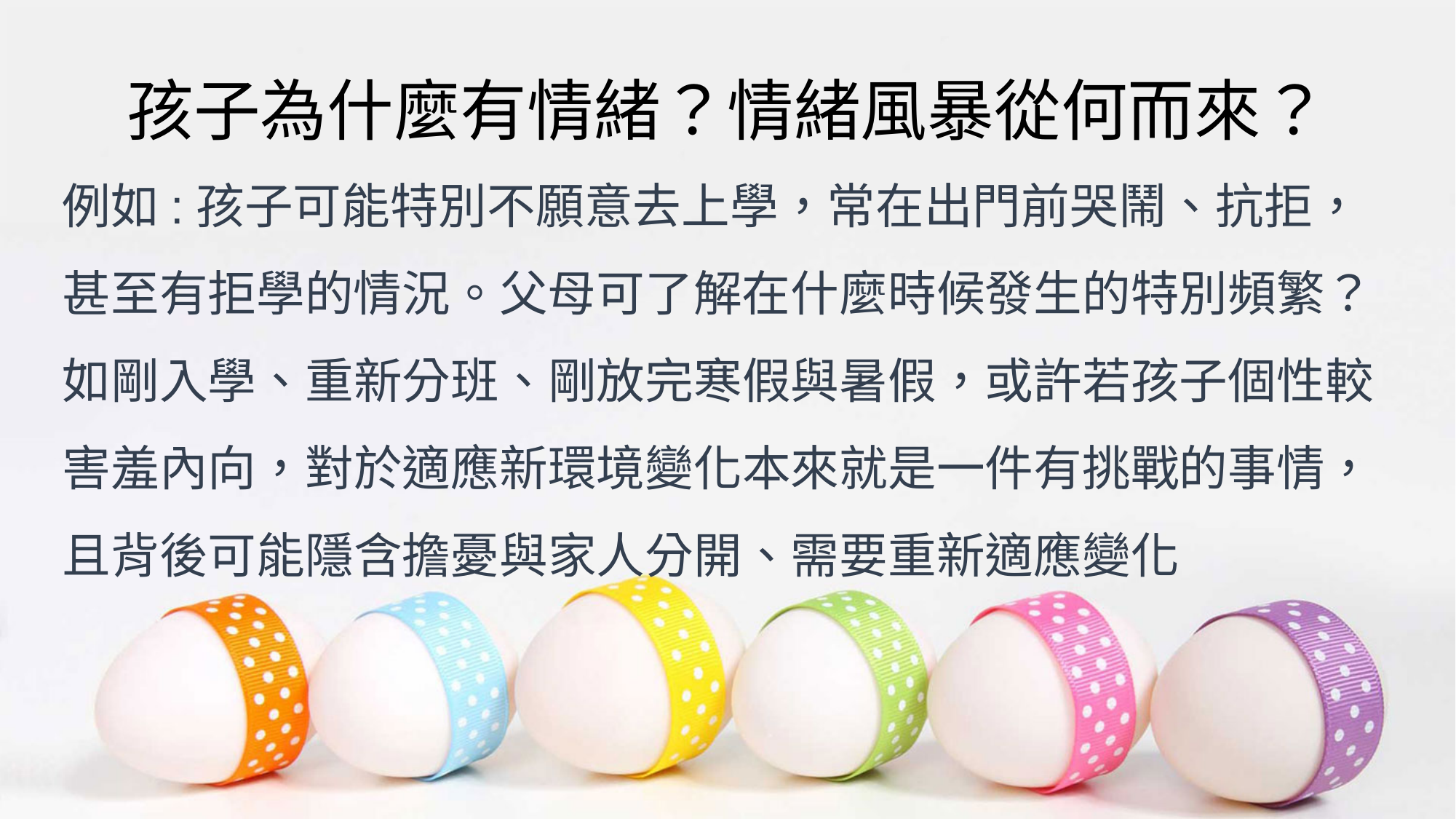

孩子為什麼有情緒？情緒風暴從何而來？
例如:孩子可能特別不願意去上學，常在出門前哭鬧、抗拒，甚至有拒學的情況。父母可了解在什麼時候發生的特別頻繁？如剛入學、重新分班、剛放完寒假與暑假，或許若孩子個性較害羞內向，對於適應新環境變化本來就是一件有挑戰的事情，且背後可能隱含擔憂與家人分開、需要重新適應變化